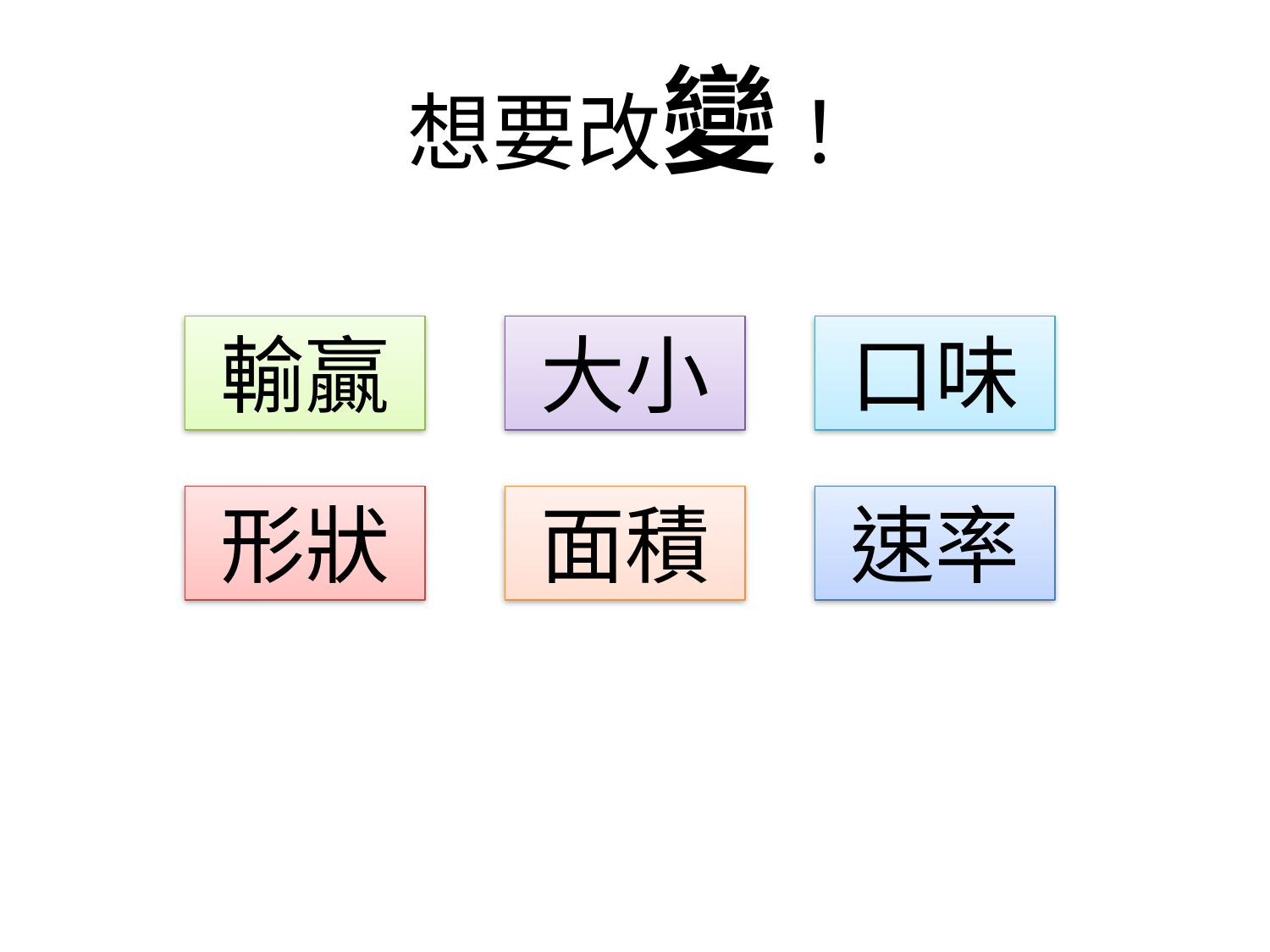

# 想要改變！
輸贏
大小
口味
形狀
面積
速率